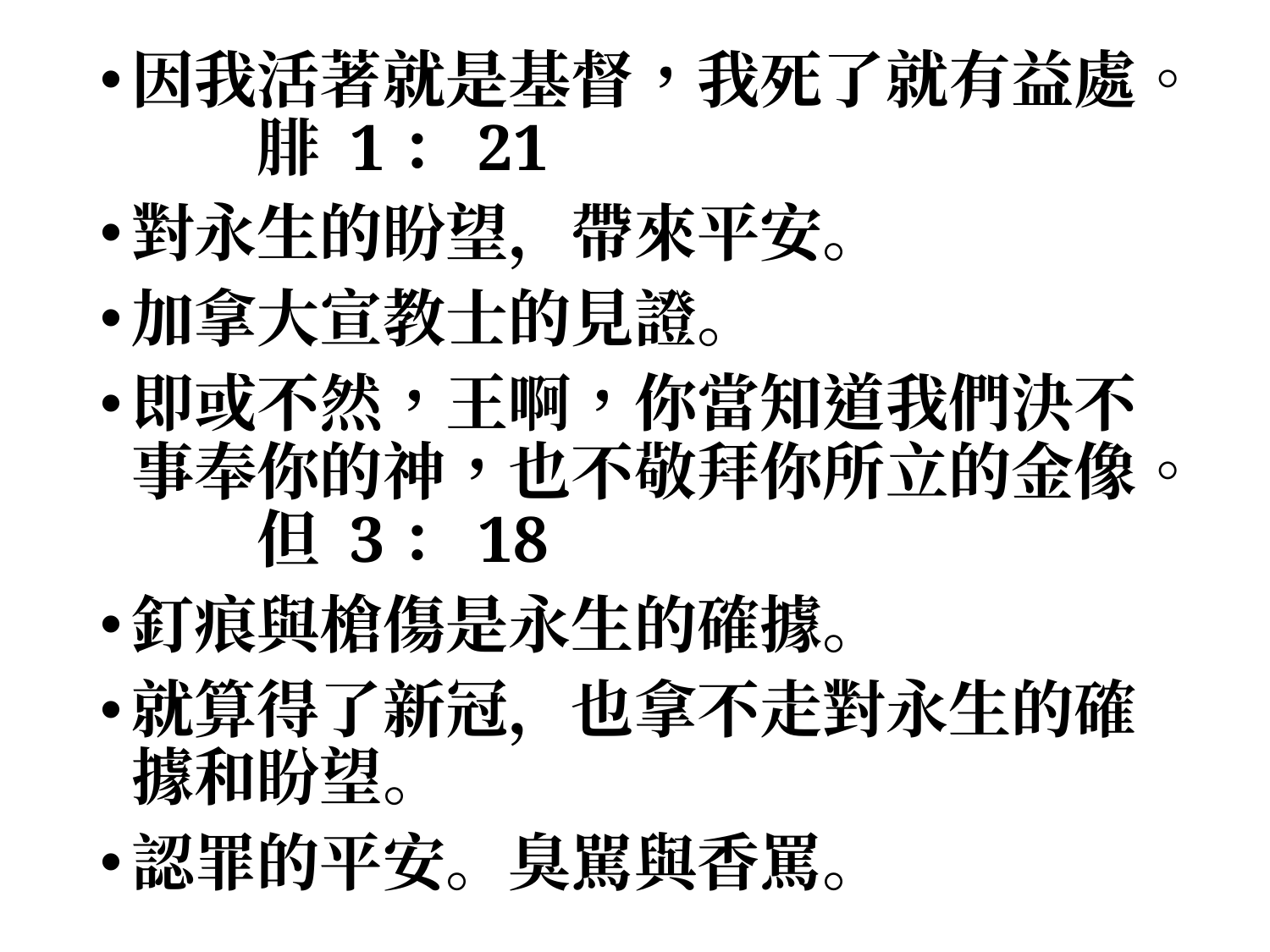

因我活著就是基督，我死了就有益處。 				腓 1：21
對永生的盼望，帶來平安。
加拿大宣教士的見證。
即或不然，王啊，你當知道我們決不事奉你的神，也不敬拜你所立的金像。					但 3：18
釘痕與槍傷是永生的確據。
就算得了新冠，也拿不走對永生的確據和盼望。
認罪的平安。臭駡與香罵。